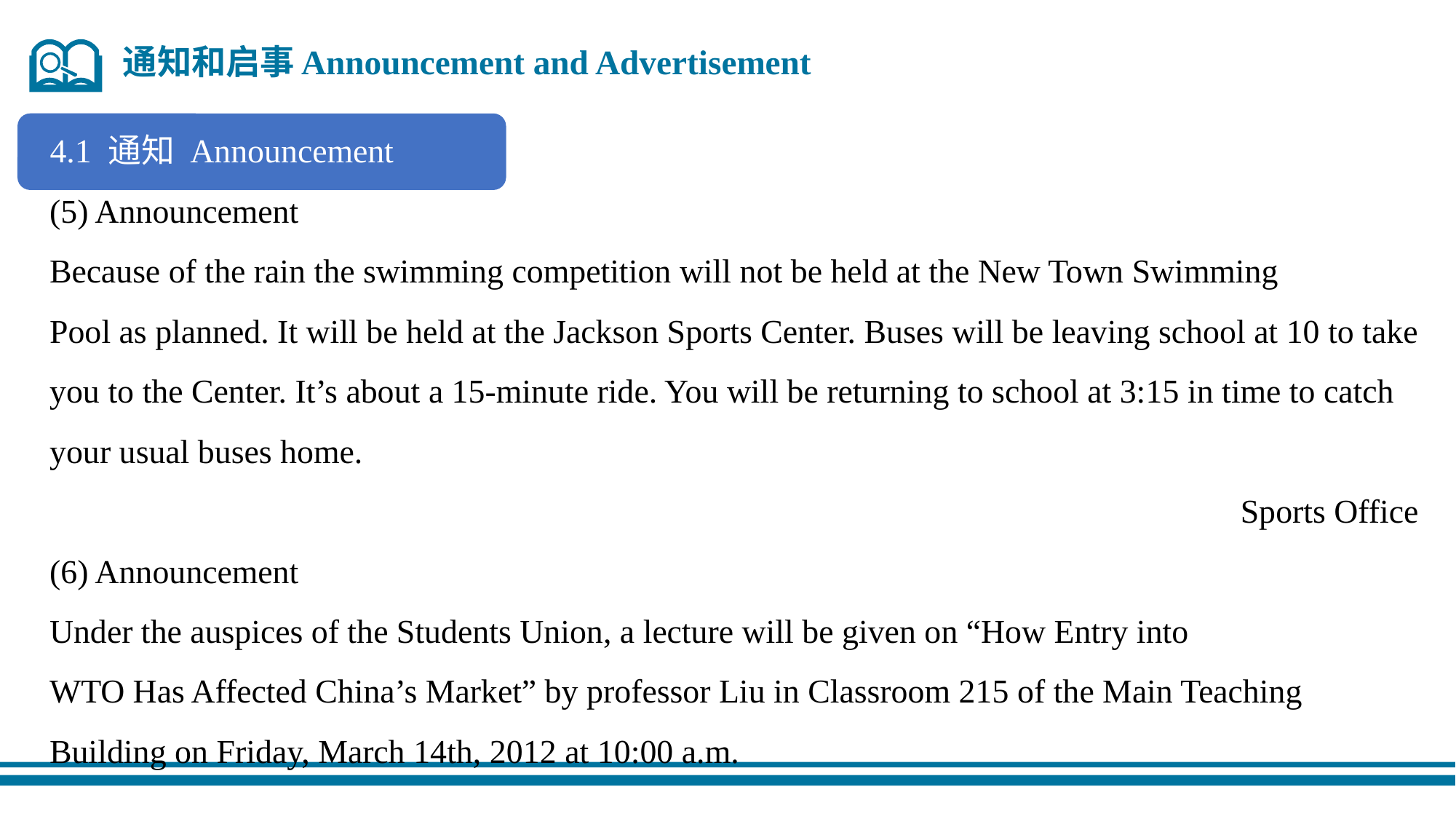

通知和启事Announcement and Advertisement
4.1 通知 Announcement

(5) Announcement
Because of the rain the swimming competition will not be held at the New Town Swimming
Pool as planned. It will be held at the Jackson Sports Center. Buses will be leaving school at 10 to take you to the Center. It’s about a 15-minute ride. You will be returning to school at 3:15 in time to catch your usual buses home.
Sports Office
(6) Announcement
Under the auspices of the Students Union, a lecture will be given on “How Entry into
WTO Has Affected China’s Market” by professor Liu in Classroom 215 of the Main Teaching Building on Friday, March 14th, 2012 at 10:00 a.m.